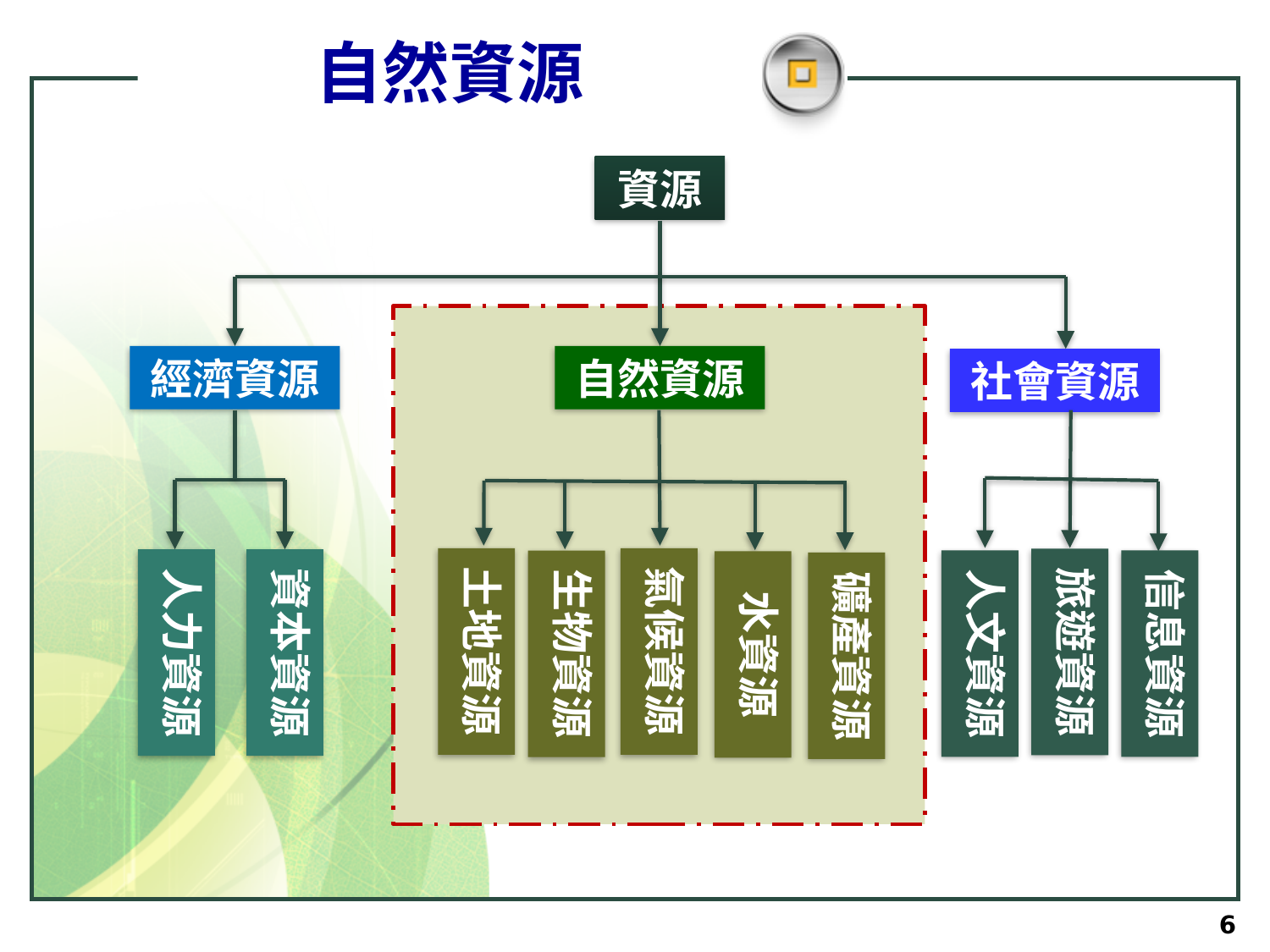

# 自然資源
資源

經濟資源
自然資源
社會資源
土地資源
氣候資源
旅遊資源
人力資源
資本資源
人文資源
信息資源
生物資源
水資源
礦產資源
6